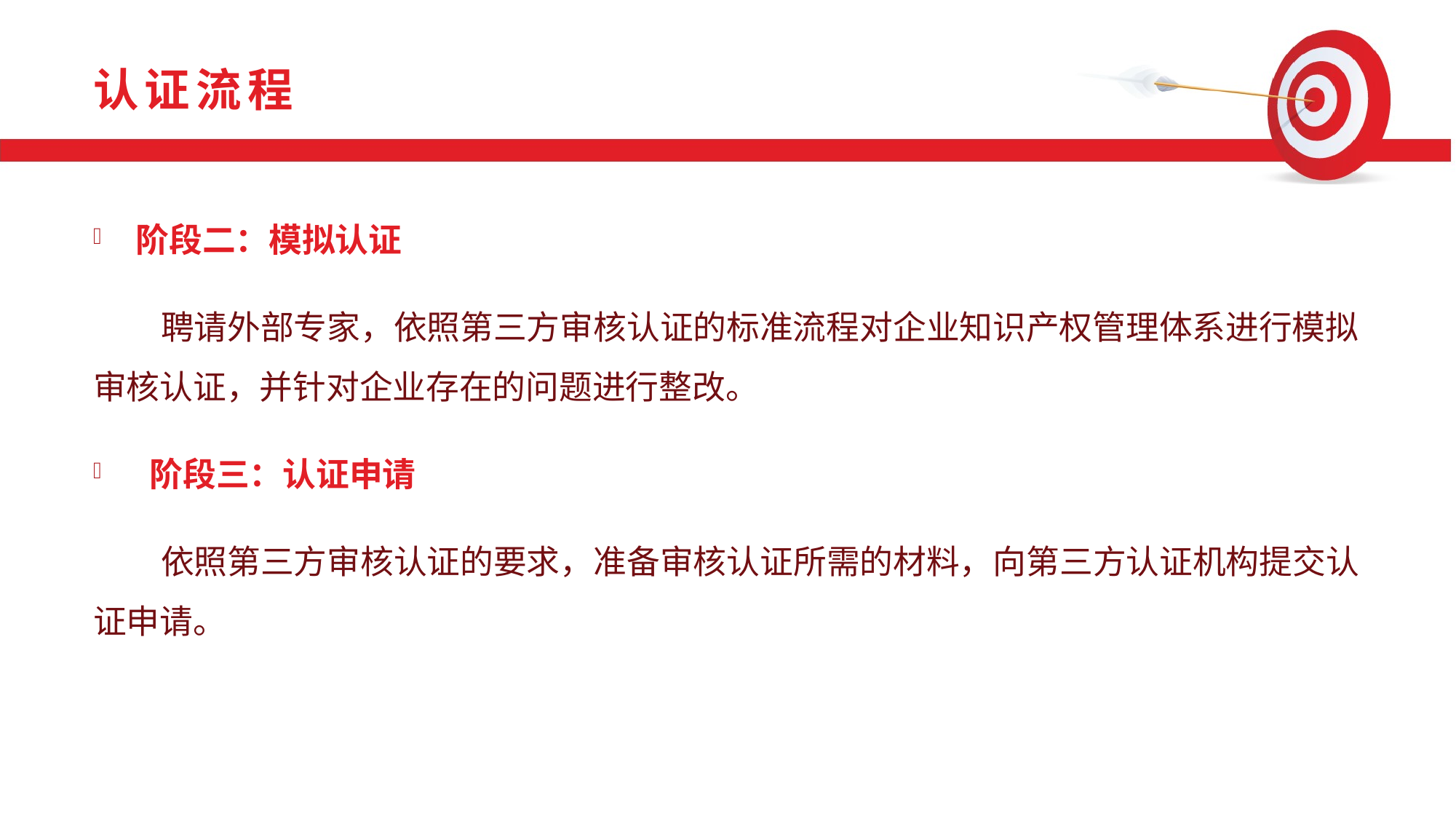

# 认证流程
阶段二：模拟认证
        聘请外部专家，依照第三方审核认证的标准流程对企业知识产权管理体系进行模拟审核认证，并针对企业存在的问题进行整改。
 阶段三：认证申请
        依照第三方审核认证的要求，准备审核认证所需的材料，向第三方认证机构提交认证申请。